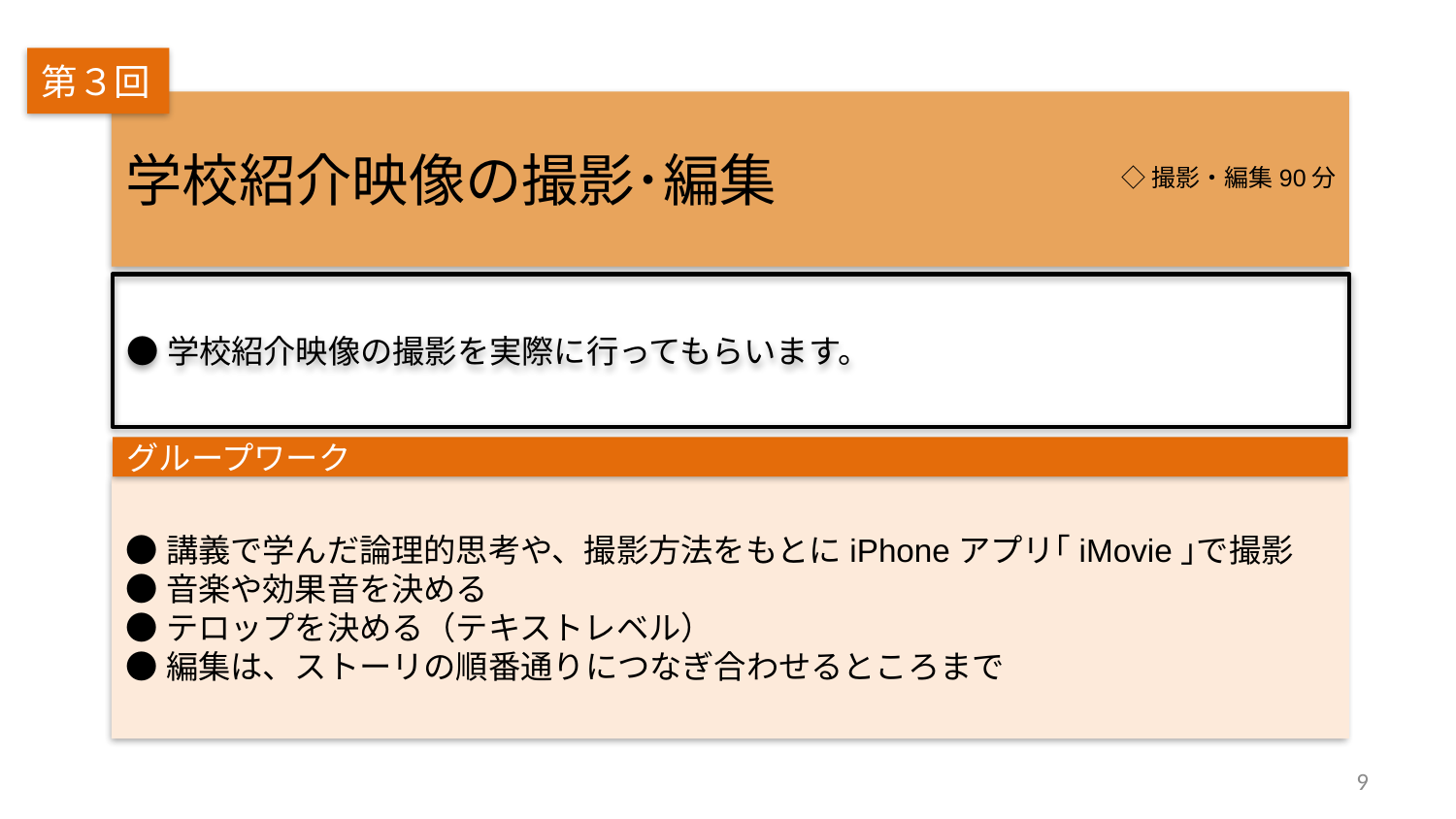

第３回
学校紹介映像の撮影･編集
◇撮影・編集90分
●学校紹介映像の撮影を実際に行ってもらいます。
グループワーク
●講義で学んだ論理的思考や、撮影方法をもとにiPhoneアプリ｢iMovie｣で撮影
●音楽や効果音を決める
●テロップを決める（テキストレベル）
●編集は、ストーリの順番通りにつなぎ合わせるところまで
9